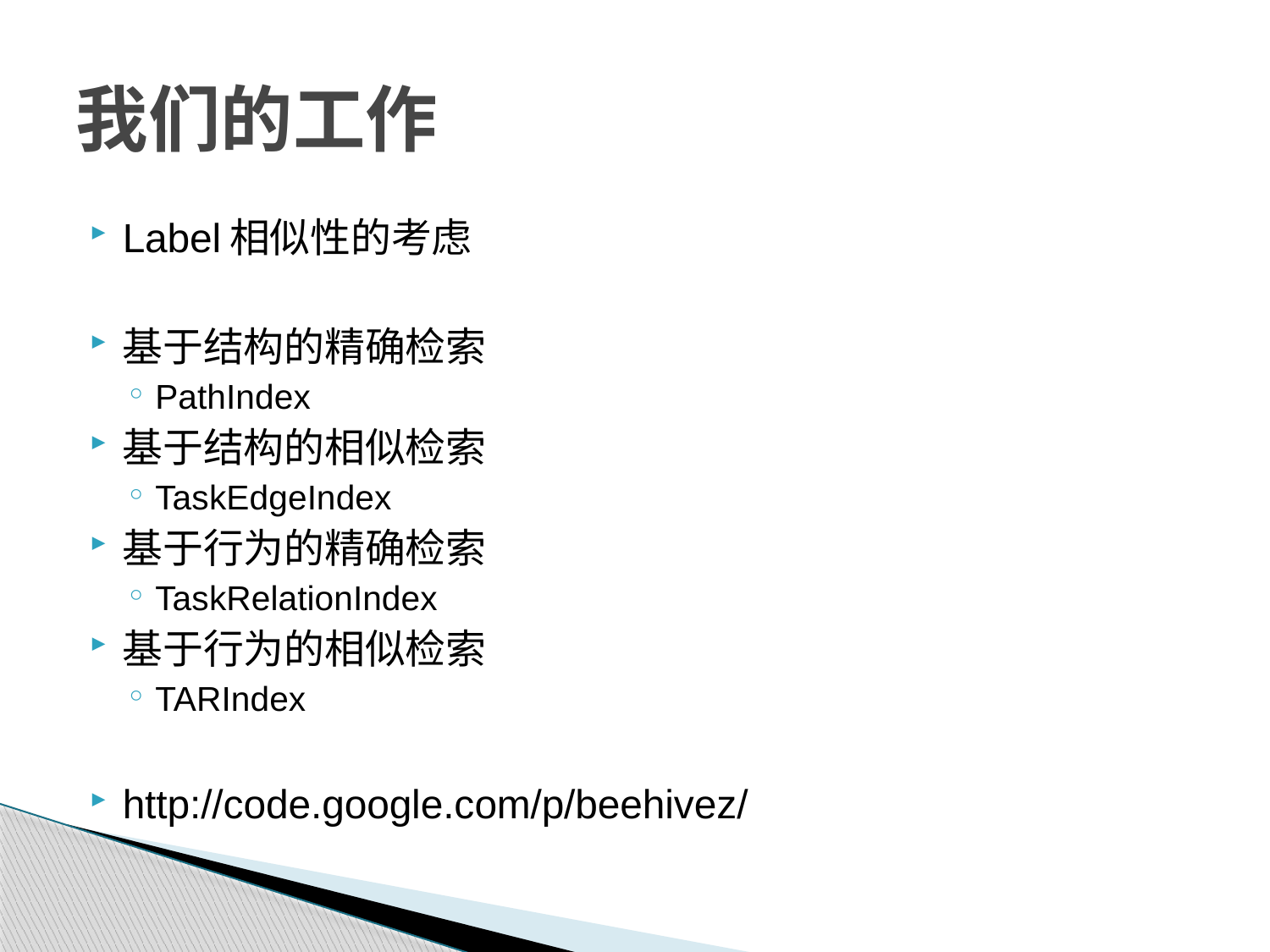

# 我们的工作
Label相似性的考虑

基于结构的精确检索
PathIndex
基于结构的相似检索
TaskEdgeIndex
基于行为的精确检索
TaskRelationIndex
基于行为的相似检索
TARIndex

http://code.google.com/p/beehivez/